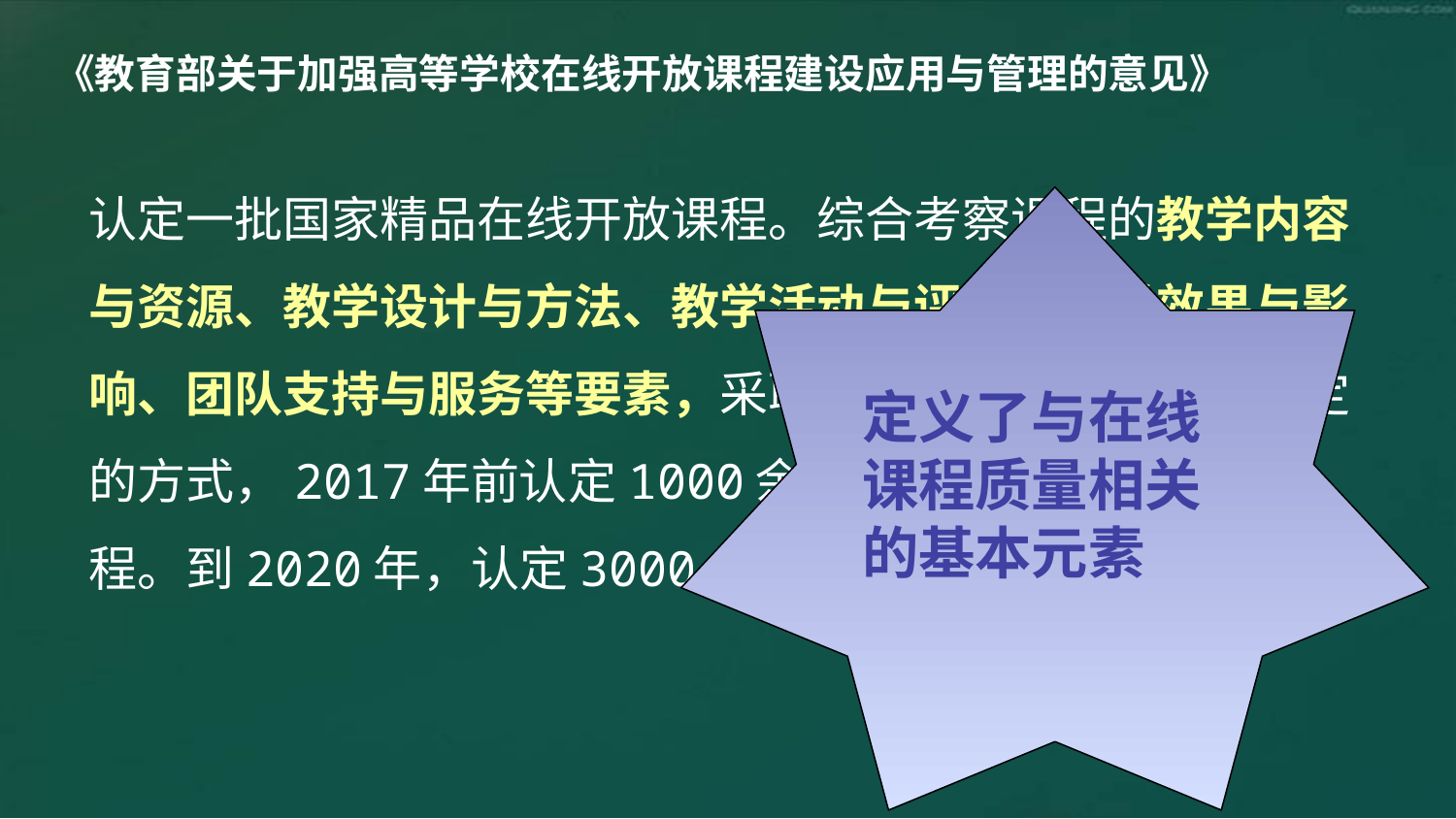

# 《教育部关于加强高等学校在线开放课程建设应用与管理的意见》
认定一批国家精品在线开放课程。综合考察课程的教学内容与资源、教学设计与方法、教学活动与评价、教学效果与影响、团队支持与服务等要素，采取先建设应用、后评价认定的方式，2017年前认定1000余门国家精品在线开放课程。到2020年，认定3000余门国家精品在线开放课程 。
定义了与在线课程质量相关的基本元素